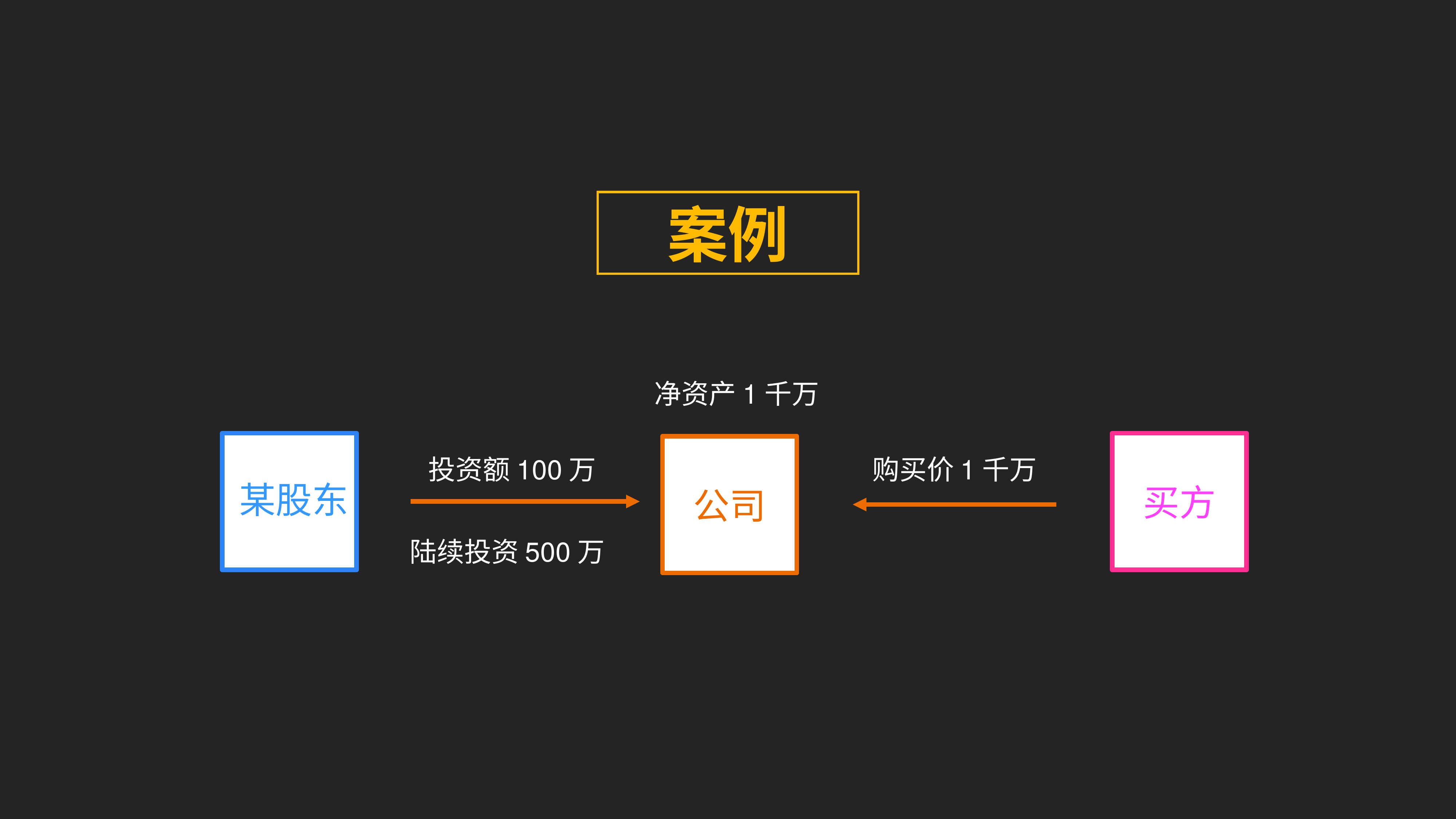

案例

 净资产1千万

 某股东
买方
公司
  投资额100万
购买价1千万

 陆续投资500万